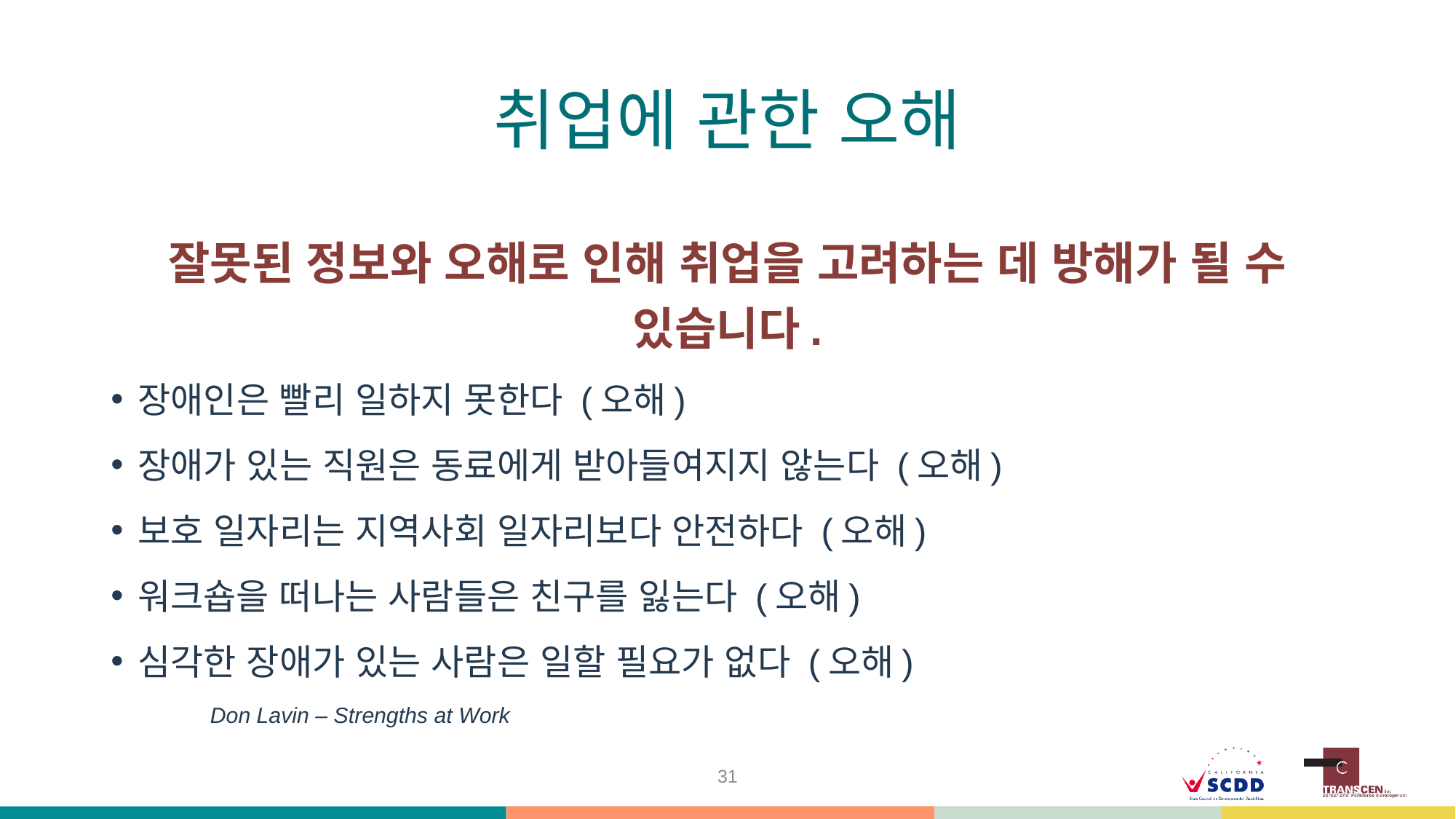

# 취업에 관한 오해
잘못된 정보와 오해로 인해 취업을 고려하는 데 방해가 될 수 있습니다.
장애인은 빨리 일하지 못한다 (오해)
장애가 있는 직원은 동료에게 받아들여지지 않는다 (오해)
보호 일자리는 지역사회 일자리보다 안전하다 (오해)
워크숍을 떠나는 사람들은 친구를 잃는다 (오해)
심각한 장애가 있는 사람은 일할 필요가 없다 (오해)
		Don Lavin – Strengths at Work
31